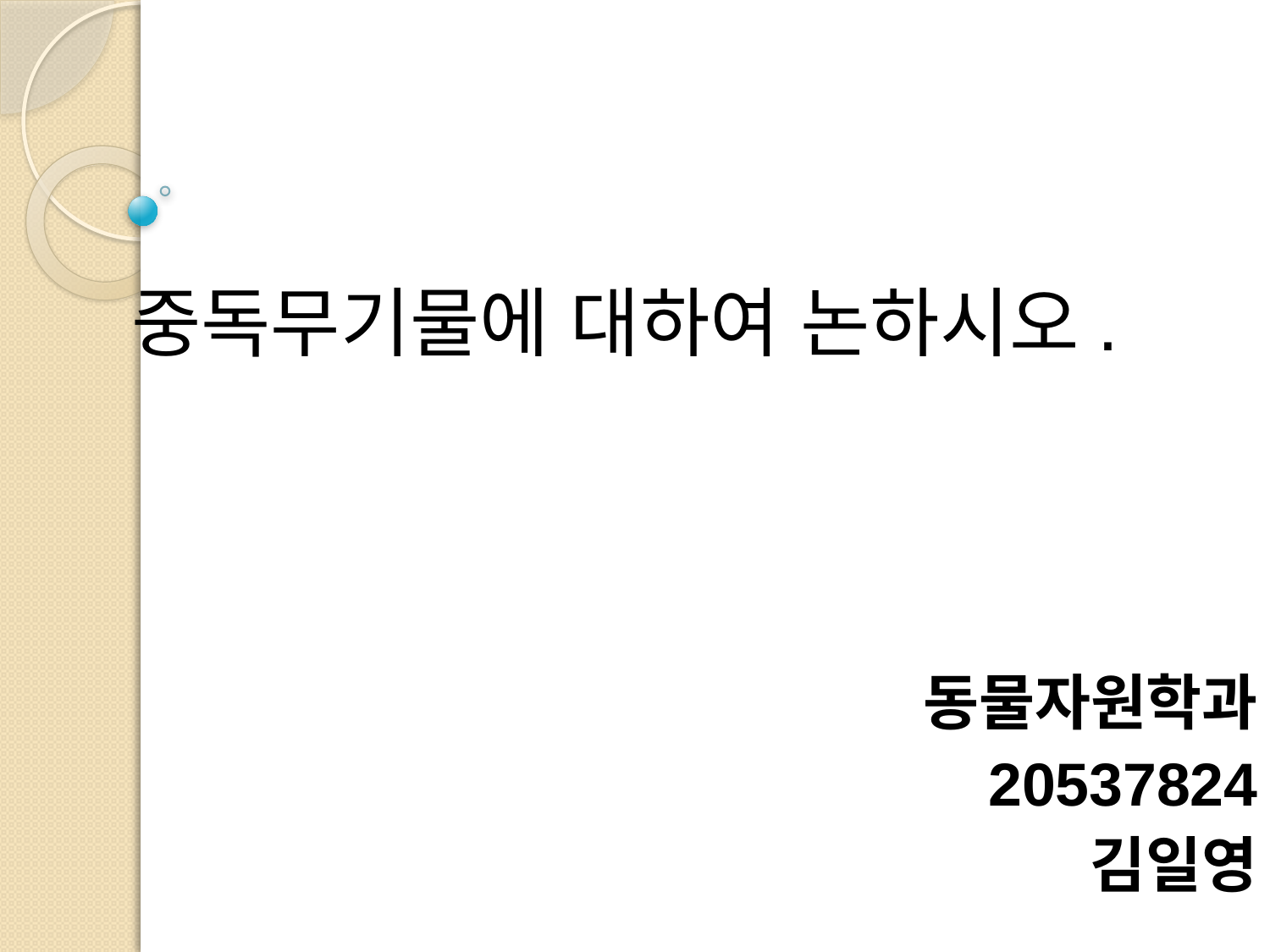

# 중독무기물에 대하여 논하시오.
동물자원학과
20537824
김일영